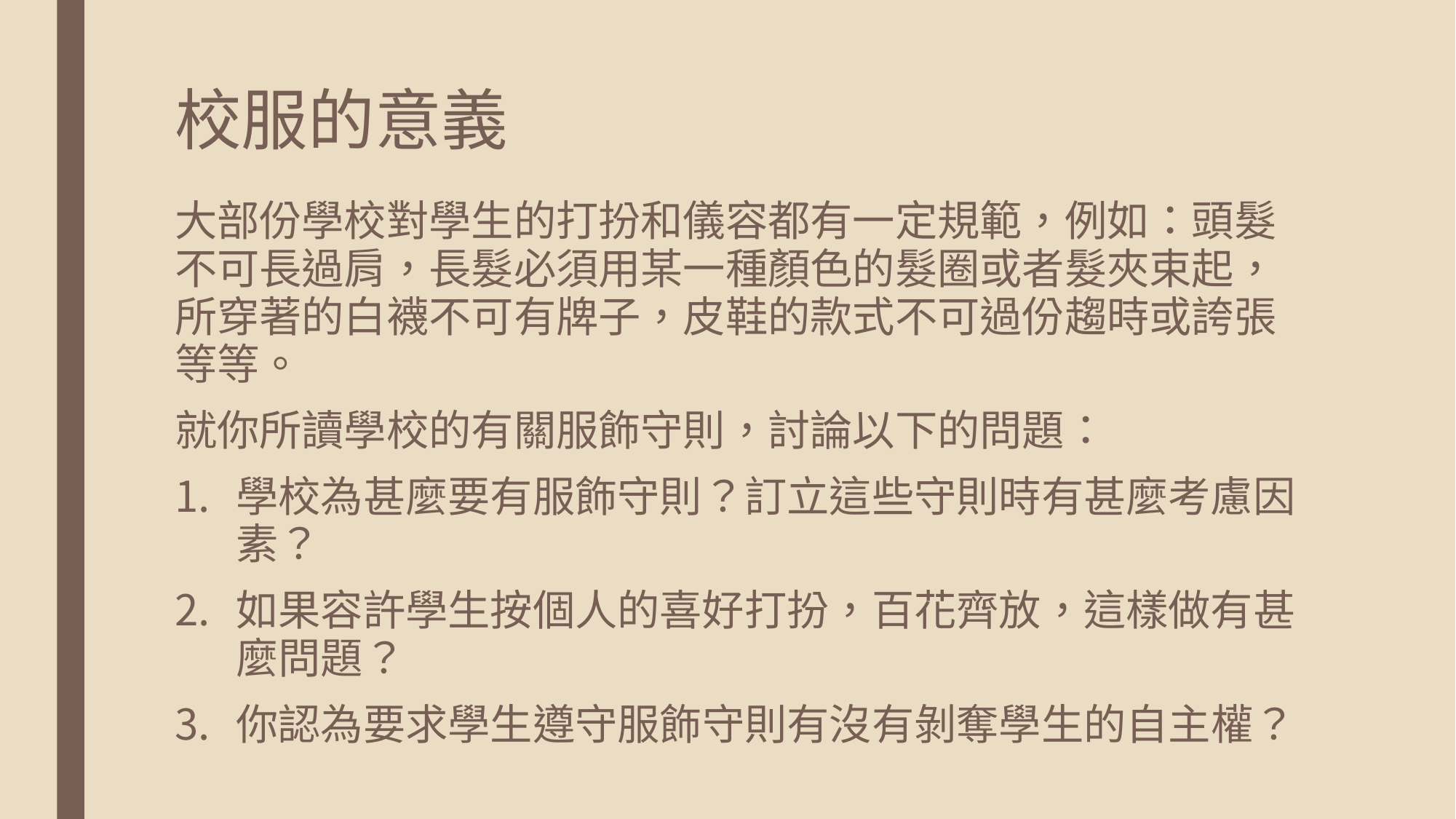

# 校服的意義
大部份學校對學生的打扮和儀容都有一定規範，例如：頭髮不可長過肩，長髮必須用某一種顏色的髮圈或者髮夾束起，所穿著的白襪不可有牌子，皮鞋的款式不可過份趨時或誇張等等。
就你所讀學校的有關服飾守則，討論以下的問題：
學校為甚麼要有服飾守則？訂立這些守則時有甚麼考慮因素？
如果容許學生按個人的喜好打扮，百花齊放，這樣做有甚麼問題？
你認為要求學生遵守服飾守則有沒有剝奪學生的自主權？